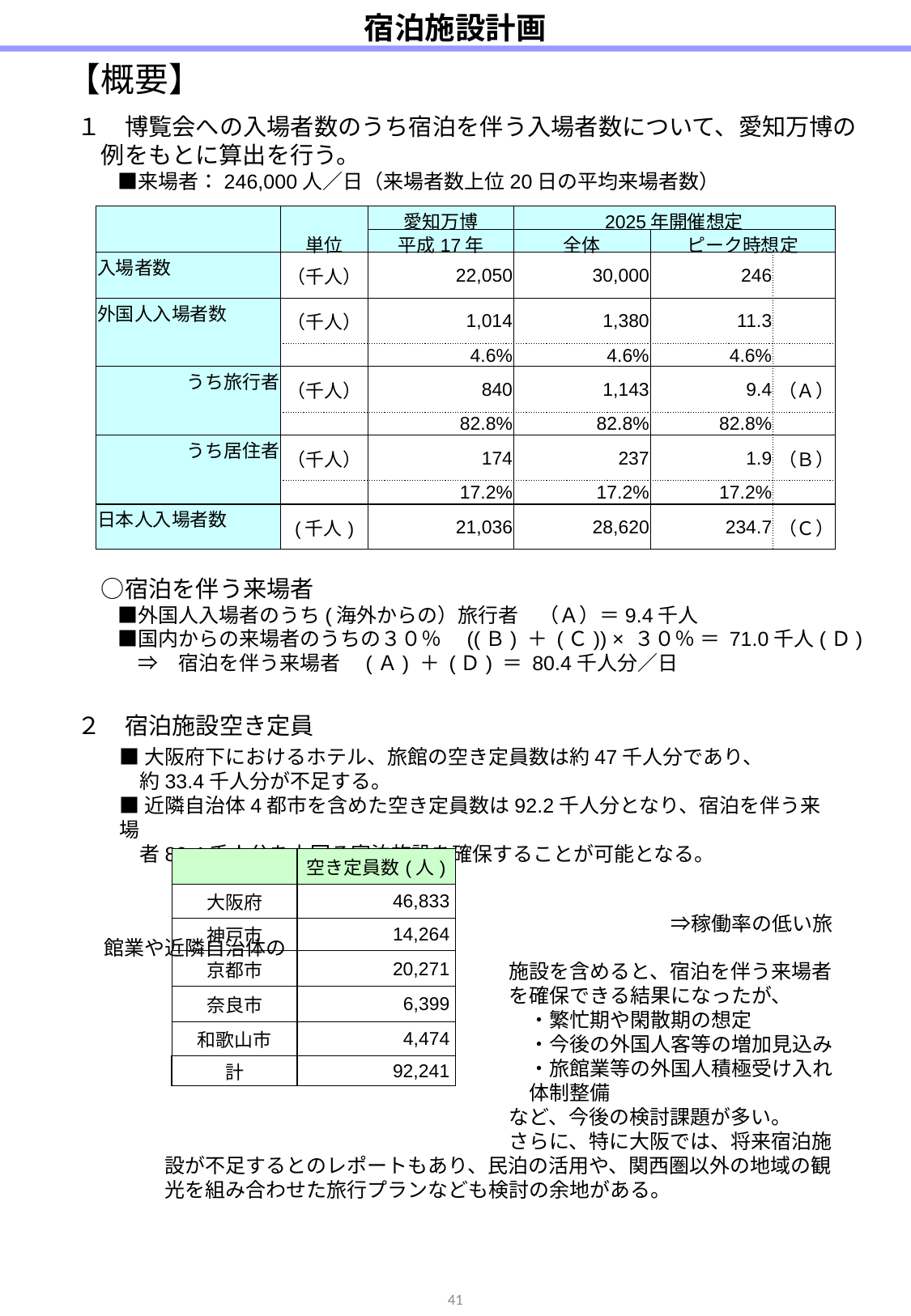

宿泊施設計画
【概要】
１　博覧会への入場者数のうち宿泊を伴う入場者数について、愛知万博の
　例をもとに算出を行う。
　　■来場者：246,000人／日（来場者数上位20日の平均来場者数）

|  |  | 愛知万博 | 2025年開催想定 |  |  |
| --- | --- | --- | --- | --- | --- |
|  | 単位 | 平成17年 | 全体 | ピーク時想定 |  |
| 入場者数 | （千人） | 22,050 | 30,000 | 246 |  |
| 外国人入場者数 | （千人） | 1,014 | 1,380 | 11.3 |  |
|  |  | 4.6% | 4.6% | 4.6% |  |
| うち旅行者 | （千人） | 840 | 1,143 | 9.4 | （Ａ） |
|  |  | 82.8% | 82.8% | 82.8% |  |
| うち居住者 | （千人） | 174 | 237 | 1.9 | （Ｂ） |
|  |  | 17.2% | 17.2% | 17.2% |  |
| 日本人入場者数 | (千人) | 21,036 | 28,620 | 234.7 | （Ｃ） |
　○宿泊を伴う来場者
　　■外国人入場者のうち(海外からの）旅行者　（Ａ）＝9.4千人
　　■国内からの来場者のうちの３０％　((Ｂ) ＋ (Ｃ)) × ３０％ ＝ 71.0千人(Ｄ)
　　　⇒　宿泊を伴う来場者　(Ａ) ＋ (Ｄ) ＝ 80.4千人分／日
２　宿泊施設空き定員

■大阪府下におけるホテル、旅館の空き定員数は約47千人分であり、
　約33.4千人分が不足する。
■近隣自治体4都市を含めた空き定員数は92.2千人分となり、宿泊を伴う来場
　者80.4千人分を上回る宿泊施設を確保することが可能となる。
|  | 空き定員数(人) |
| --- | --- |
| 大阪府 | 46,833 |
| 神戸市 | 14,264 |
| 京都市 | 20,271 |
| 奈良市 | 6,399 |
| 和歌山市 | 4,474 |
| 計 | 92,241 |
　　　　　　　　　　　　　　　　　　　　　　　　　　　　⇒稼働率の低い旅館業や近隣自治体の
　　　　　　　　　　　　　　　　　　　　施設を含めると、宿泊を伴う来場者
　　　　　　　　　　　　　　　　　　　　を確保できる結果になったが、
　　　　　　　　　　　　　　　　　　　　　・繁忙期や閑散期の想定
　　　　　　　　　　　　　　　　　　　　　・今後の外国人客等の増加見込み
　　　　　　　　　　　　　　　　　　　　　・旅館業等の外国人積極受け入れ
　　　　　　　　　　　　　　　　　　　　　体制整備
　　　　　　　　　　　　　　　　　　　　など、今後の検討課題が多い。
　　　　　　　　　　　　　　　　　　　　さらに、特に大阪では、将来宿泊施
　　　設が不足するとのレポートもあり、民泊の活用や、関西圏以外の地域の観
　　　光を組み合わせた旅行プランなども検討の余地がある。
41